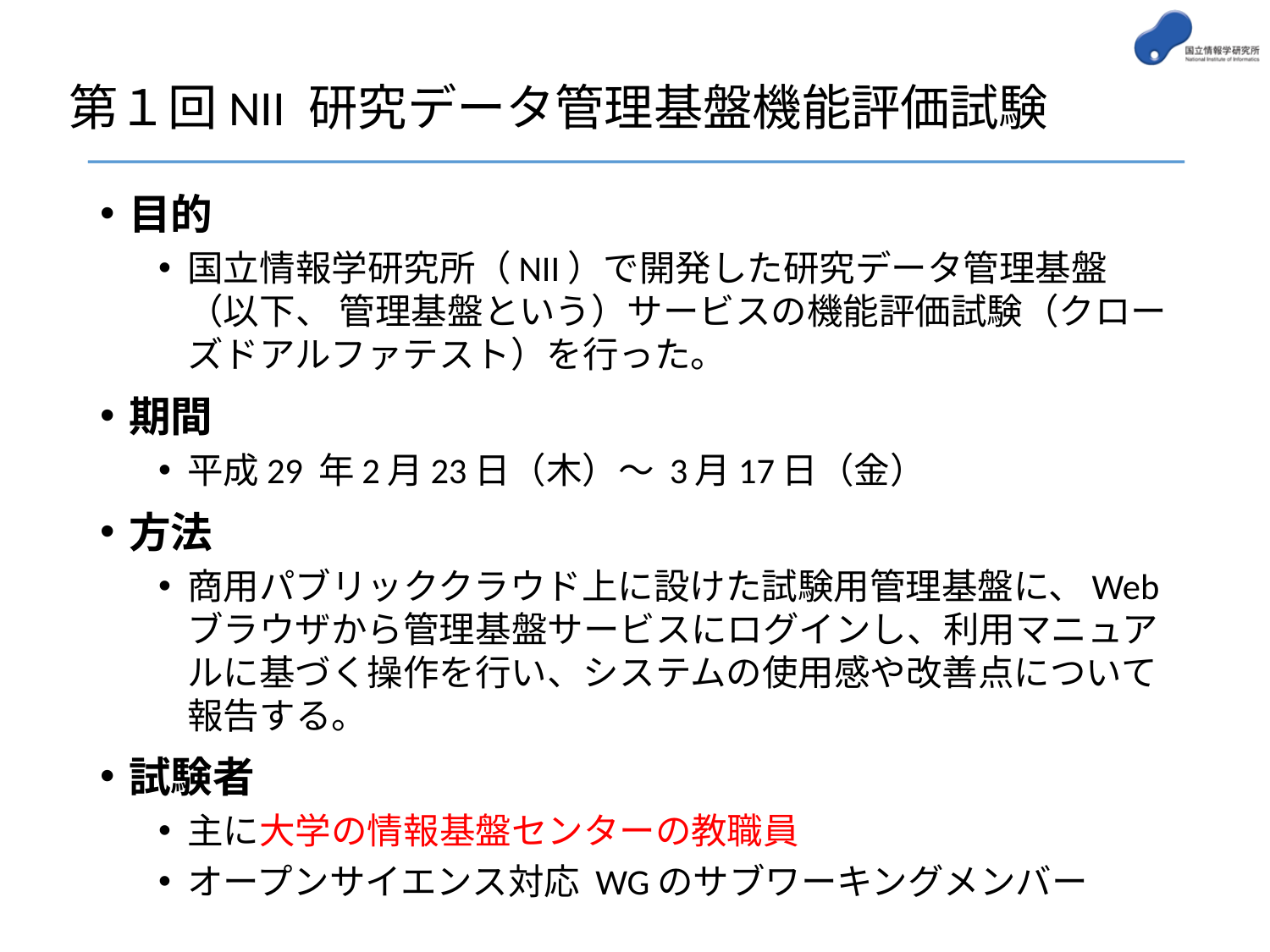

# 第１回NII 研究データ管理基盤機能評価試験
目的
国立情報学研究所（NII）で開発した研究データ管理基盤（以下、 管理基盤という）サービスの機能評価試験（クローズドアルファテスト）を行った。
期間
平成29 年2月23日（木）～ 3月17日（金）
方法
商用パブリッククラウド上に設けた試験用管理基盤に、Web ブラウザから管理基盤サービスにログインし、利用マニュアルに基づく操作を行い、システムの使用感や改善点について報告する。
試験者
主に大学の情報基盤センターの教職員
オープンサイエンス対応 WGのサブワーキングメンバー